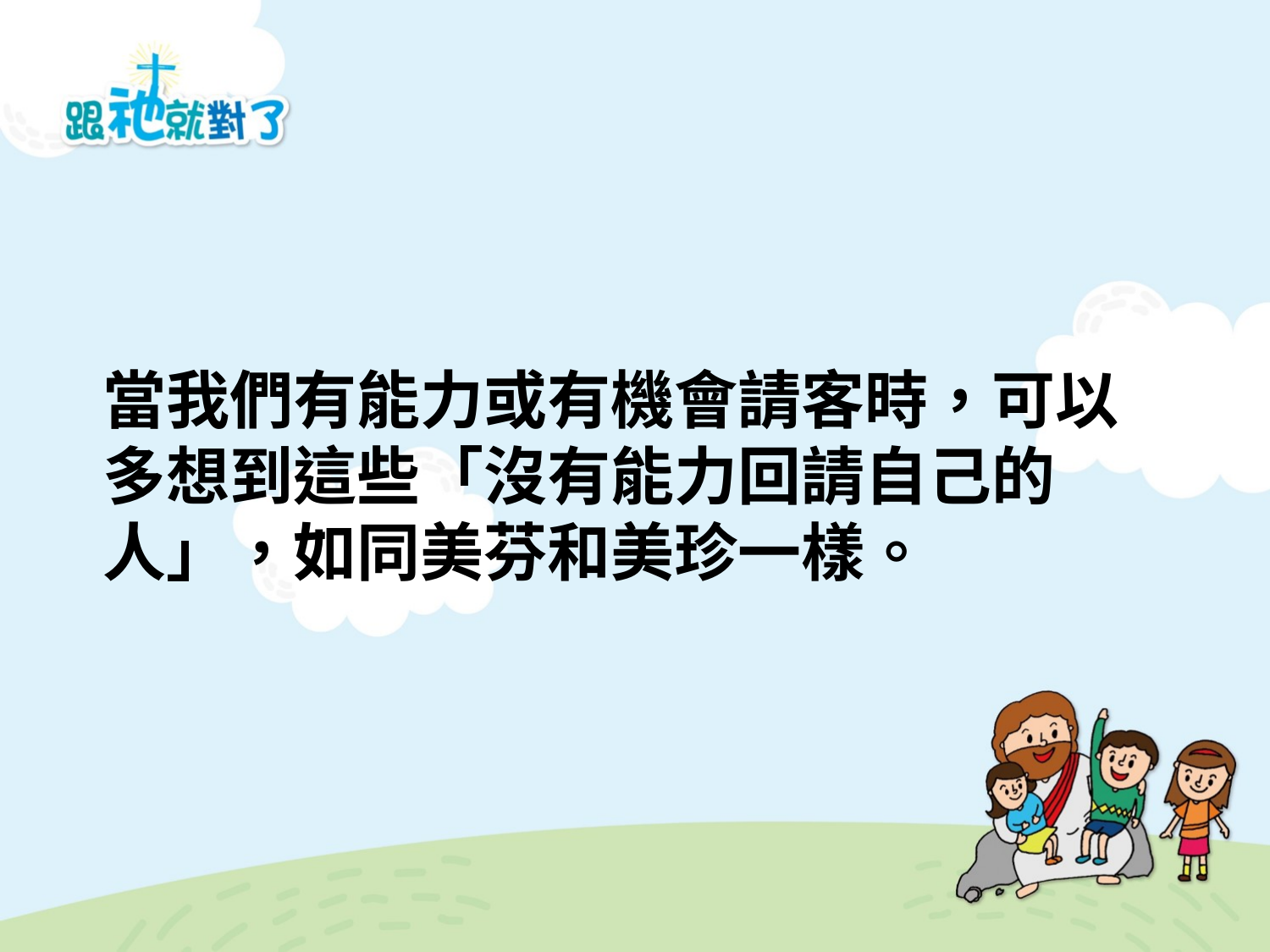

當我們有能力或有機會請客時，可以多想到這些「沒有能力回請自己的人」，如同美芬和美珍一樣。